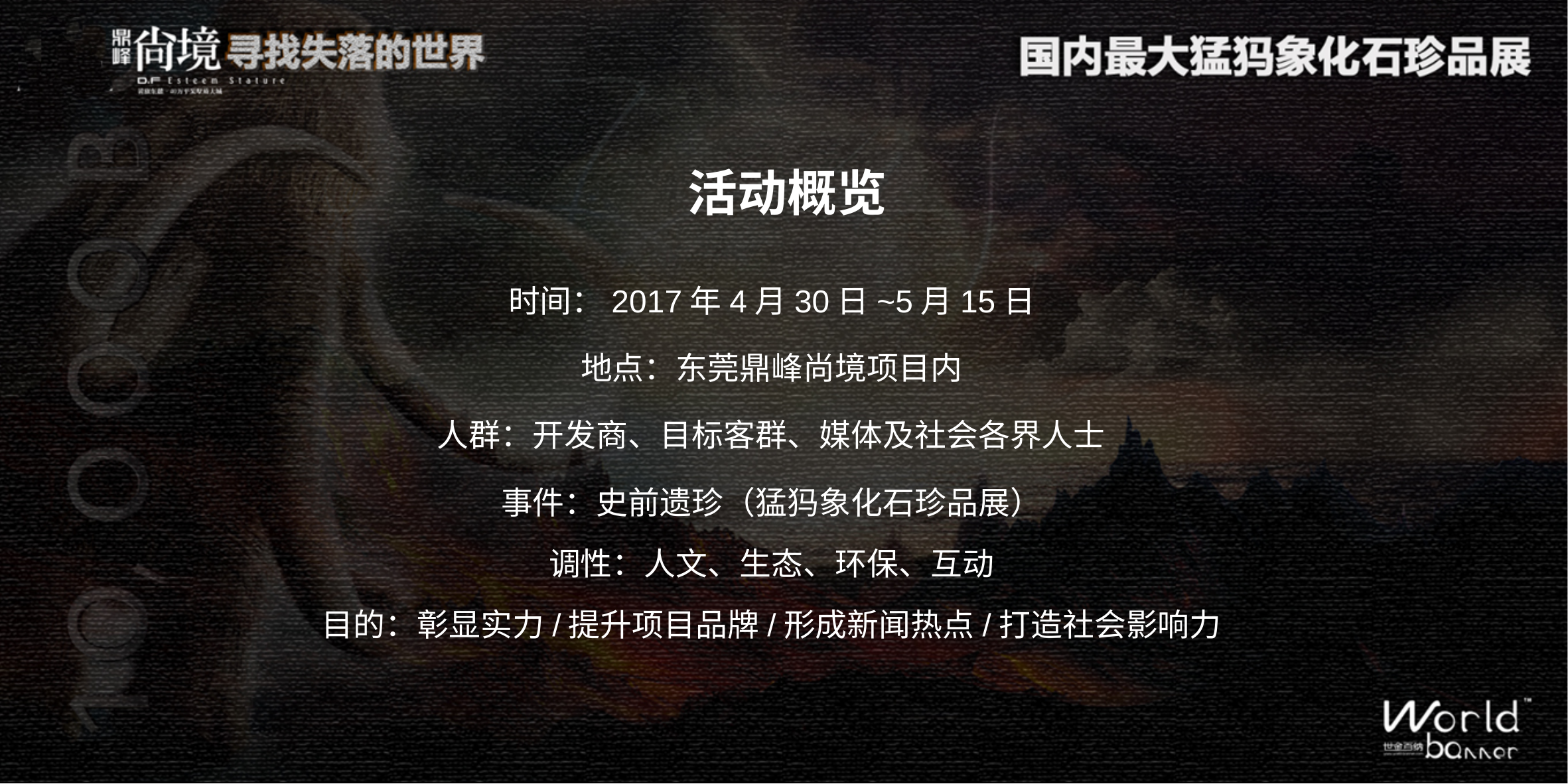

活动概览

时间：2017年4月30日~5月15日
地点：东莞鼎峰尚境项目内
人群：开发商、目标客群、媒体及社会各界人士
事件：史前遗珍（猛犸象化石珍品展）
调性：人文、生态、环保、互动
目的：彰显实力/提升项目品牌/形成新闻热点/打造社会影响力